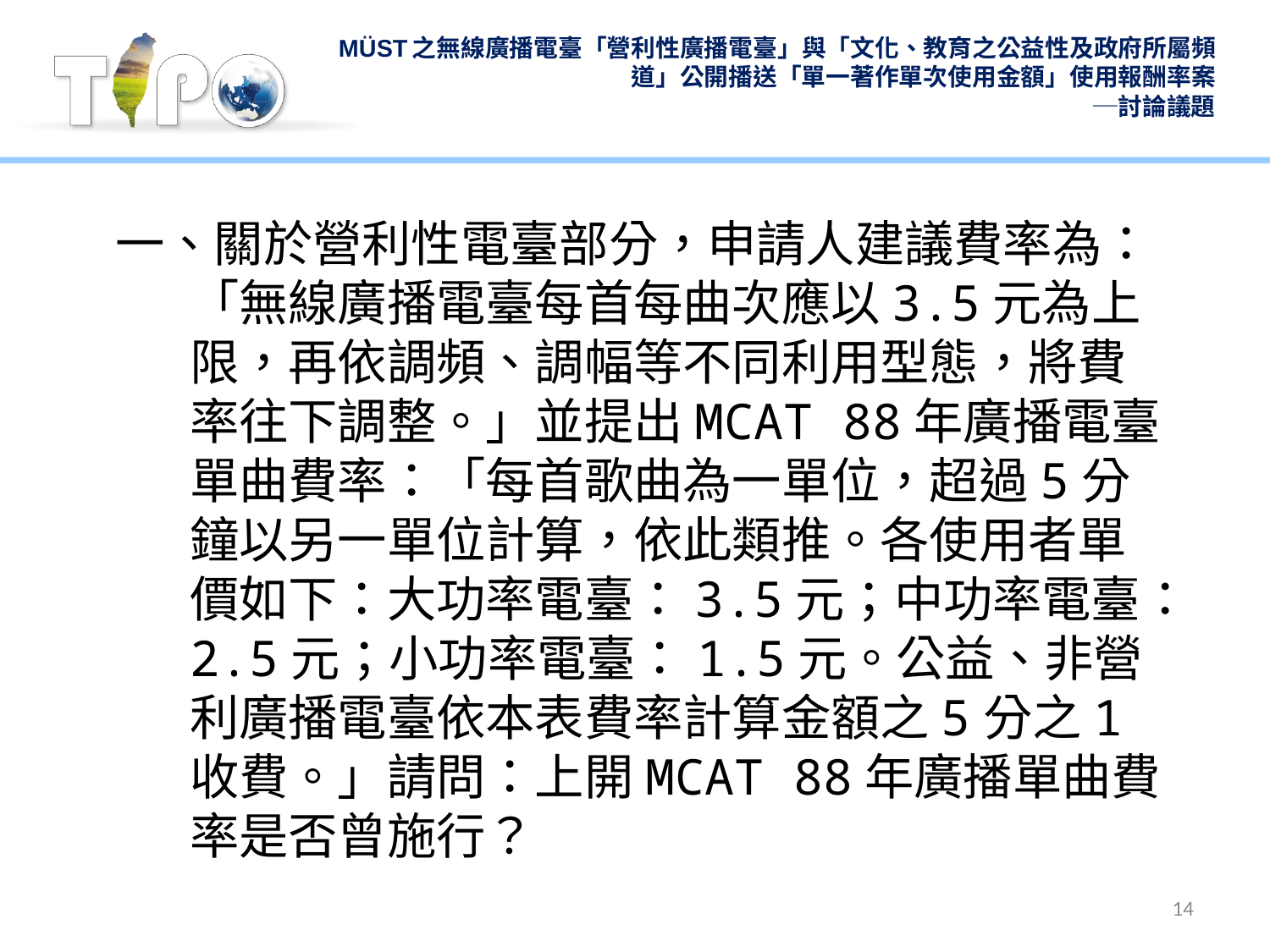

# MÜST之無線廣播電臺「營利性廣播電臺」與「文化、教育之公益性及政府所屬頻道」公開播送「單一著作單次使用金額」使用報酬率案 ─討論議題
一、關於營利性電臺部分，申請人建議費率為：「無線廣播電臺每首每曲次應以3.5元為上限，再依調頻、調幅等不同利用型態，將費率往下調整。」並提出MCAT 88年廣播電臺單曲費率：「每首歌曲為一單位，超過5分鐘以另一單位計算，依此類推。各使用者單價如下：大功率電臺：3.5元；中功率電臺：2.5元；小功率電臺：1.5元。公益、非營利廣播電臺依本表費率計算金額之5分之1收費。」請問：上開MCAT 88年廣播單曲費率是否曾施行？
14